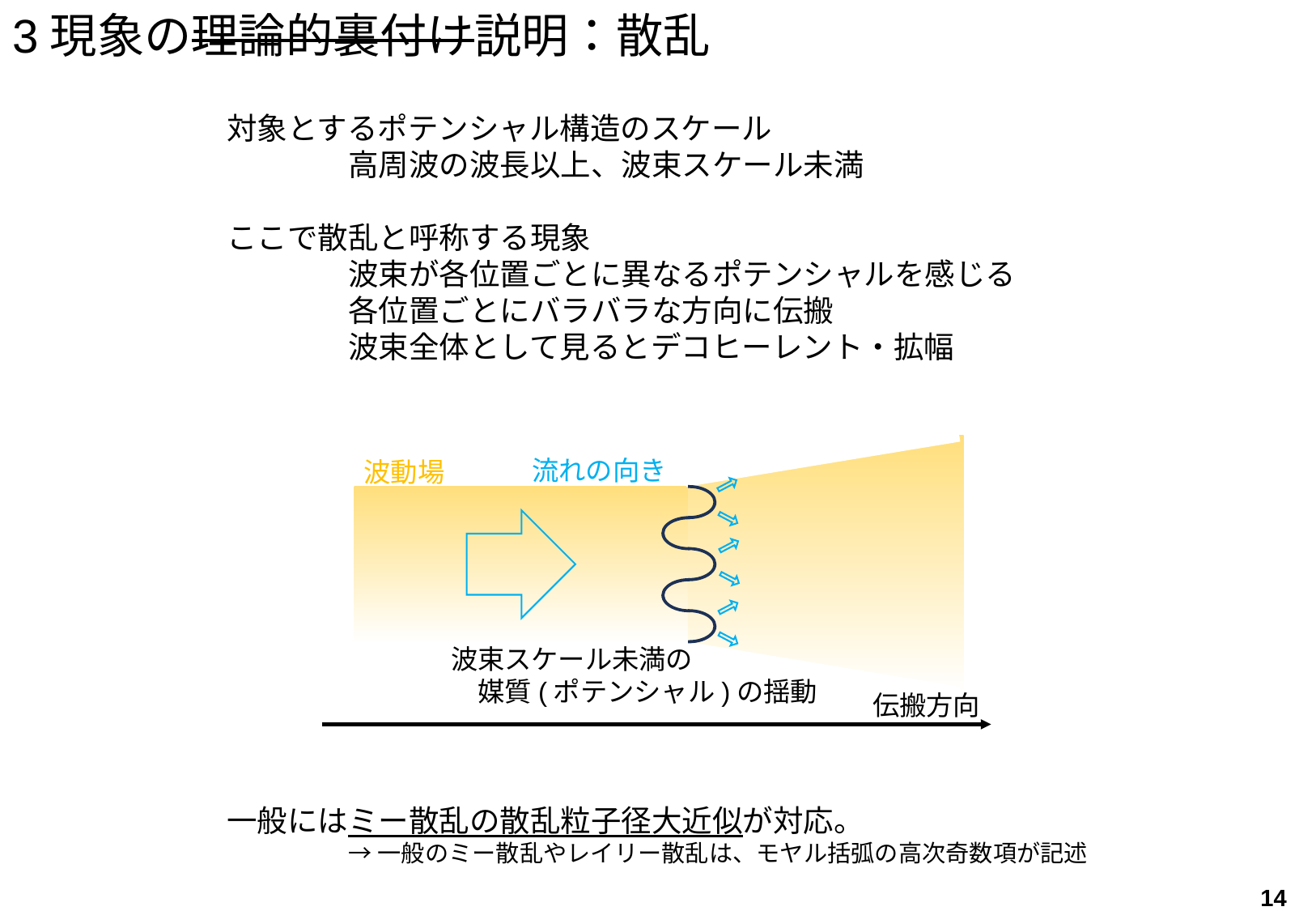

3現象の理論的裏付け説明：散乱
対象とするポテンシャル構造のスケール
	高周波の波長以上、波束スケール未満

ここで散乱と呼称する現象
	波束が各位置ごとに異なるポテンシャルを感じる
	各位置ごとにバラバラな方向に伝搬
	波束全体として見るとデコヒーレント・拡幅

一般にはミー散乱の散乱粒子径大近似が対応。
	→一般のミー散乱やレイリー散乱は、モヤル括弧の高次奇数項が記述

流れの向き
波動場

波束スケール未満の
　媒質(ポテンシャル)の揺動
伝搬方向
14